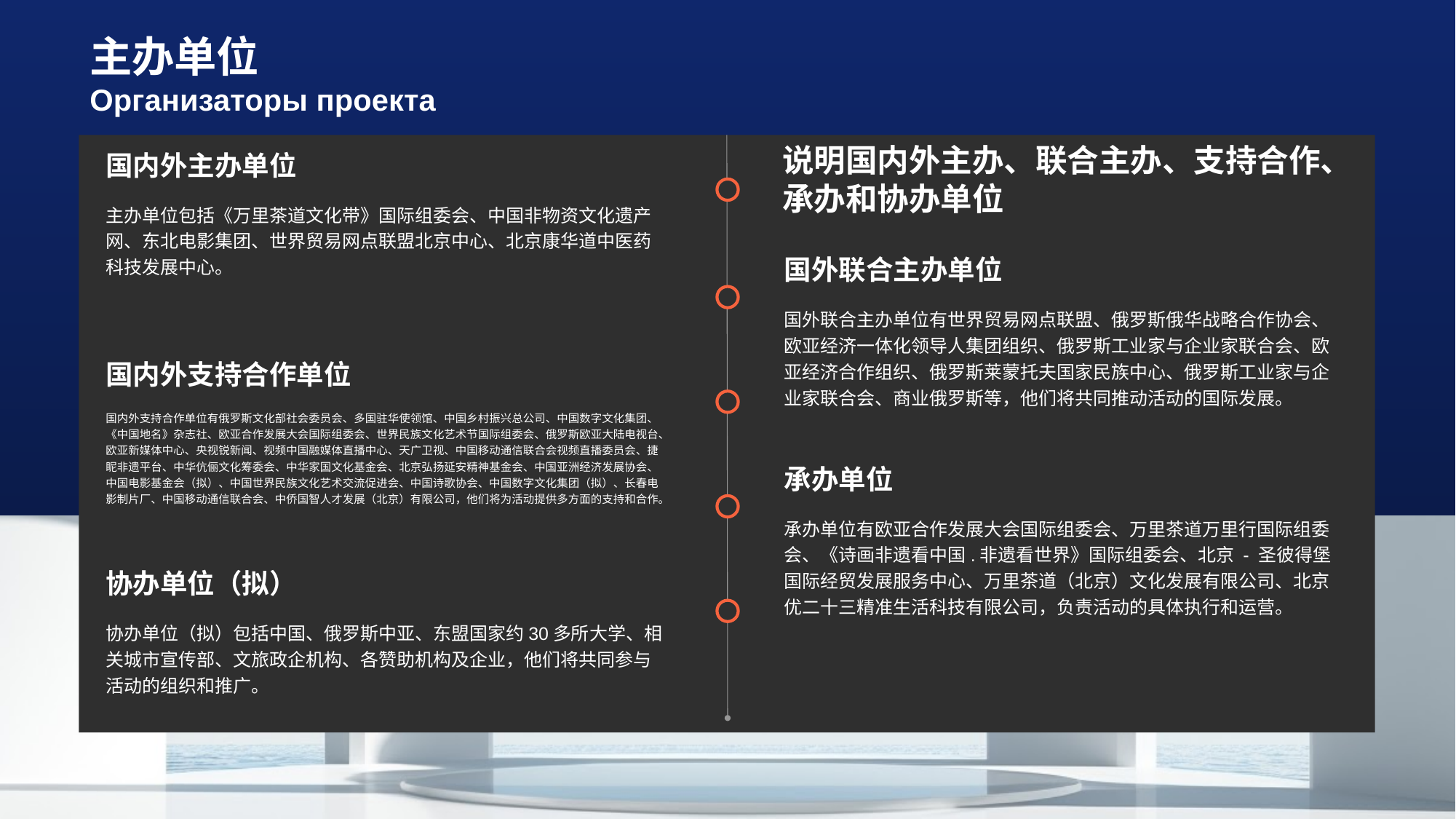

# 主办单位 Организаторы проекта
说明国内外主办、联合主办、支持合作、承办和协办单位
国内外主办单位

主办单位包括《万里茶道文化带》国际组委会、中国非物资文化遗产网、东北电影集团、世界贸易网点联盟北京中心、北京康华道中医药科技发展中心。
国外联合主办单位

国外联合主办单位有世界贸易网点联盟、俄罗斯俄华战略合作协会、欧亚经济一体化领导人集团组织、俄罗斯工业家与企业家联合会、欧亚经济合作组织、俄罗斯莱蒙托夫国家民族中心、俄罗斯工业家与企业家联合会、商业俄罗斯等，他们将共同推动活动的国际发展。
国内外支持合作单位

国内外支持合作单位有俄罗斯文化部社会委员会、多国驻华使领馆、中国乡村振兴总公司、中国数字文化集团、《中国地名》杂志社、欧亚合作发展大会国际组委会、世界民族文化艺术节国际组委会、俄罗斯欧亚大陆电视台、欧亚新媒体中心、央视锐新闻、视频中国融媒体直播中心、天广卫视、中国移动通信联合会视频直播委员会、捷眤非遗平台、中华伉俪文化筹委会、中华家国文化基金会、北京弘扬延安精神基金会、中国亚洲经济发展协会、中国电影基金会（拟）、中国世界民族文化艺术交流促进会、中国诗歌协会、中国数字文化集团（拟）、长春电影制片厂、中国移动通信联合会、中侨国智人才发展（北京）有限公司，他们将为活动提供多方面的支持和合作。
承办单位

承办单位有欧亚合作发展大会国际组委会、万里茶道万里行国际组委会、《诗画非遗看中国.非遗看世界》国际组委会、北京 - 圣彼得堡国际经贸发展服务中心、万里茶道（北京）文化发展有限公司、北京优二十三精准生活科技有限公司，负责活动的具体执行和运营。
协办单位（拟）

协办单位（拟）包括中国、俄罗斯中亚、东盟国家约30多所大学、相关城市宣传部、文旅政企机构、各赞助机构及企业，他们将共同参与活动的组织和推广。